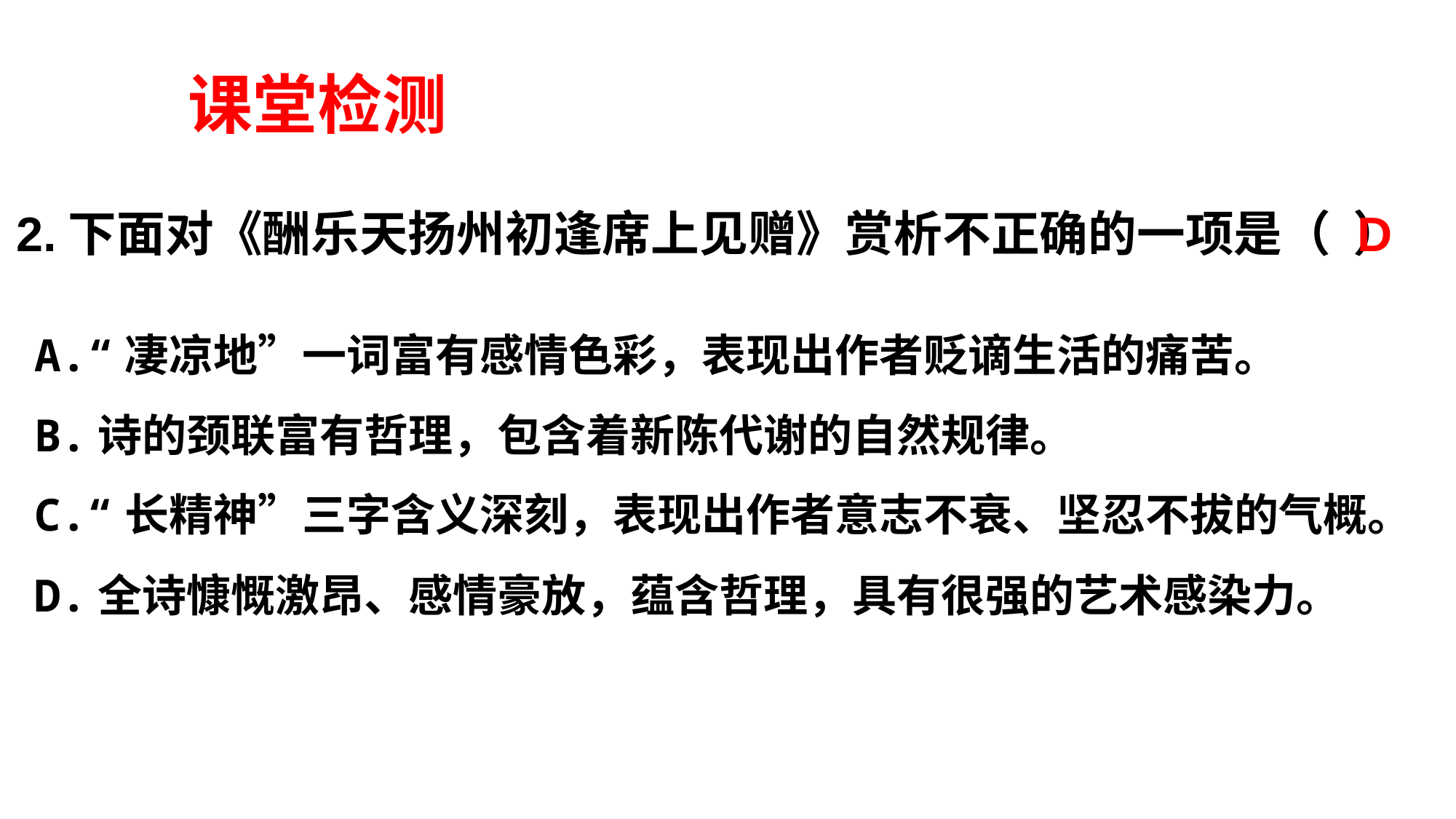

课堂检测
2.下面对《酬乐天扬州初逢席上见赠》赏析不正确的一项是（  ）
D
A.“凄凉地”一词富有感情色彩，表现出作者贬谪生活的痛苦。
B.诗的颈联富有哲理，包含着新陈代谢的自然规律。
C.“长精神”三字含义深刻，表现出作者意志不衰、坚忍不拔的气概。D.全诗慷慨激昂、感情豪放，蕴含哲理，具有很强的艺术感染力。